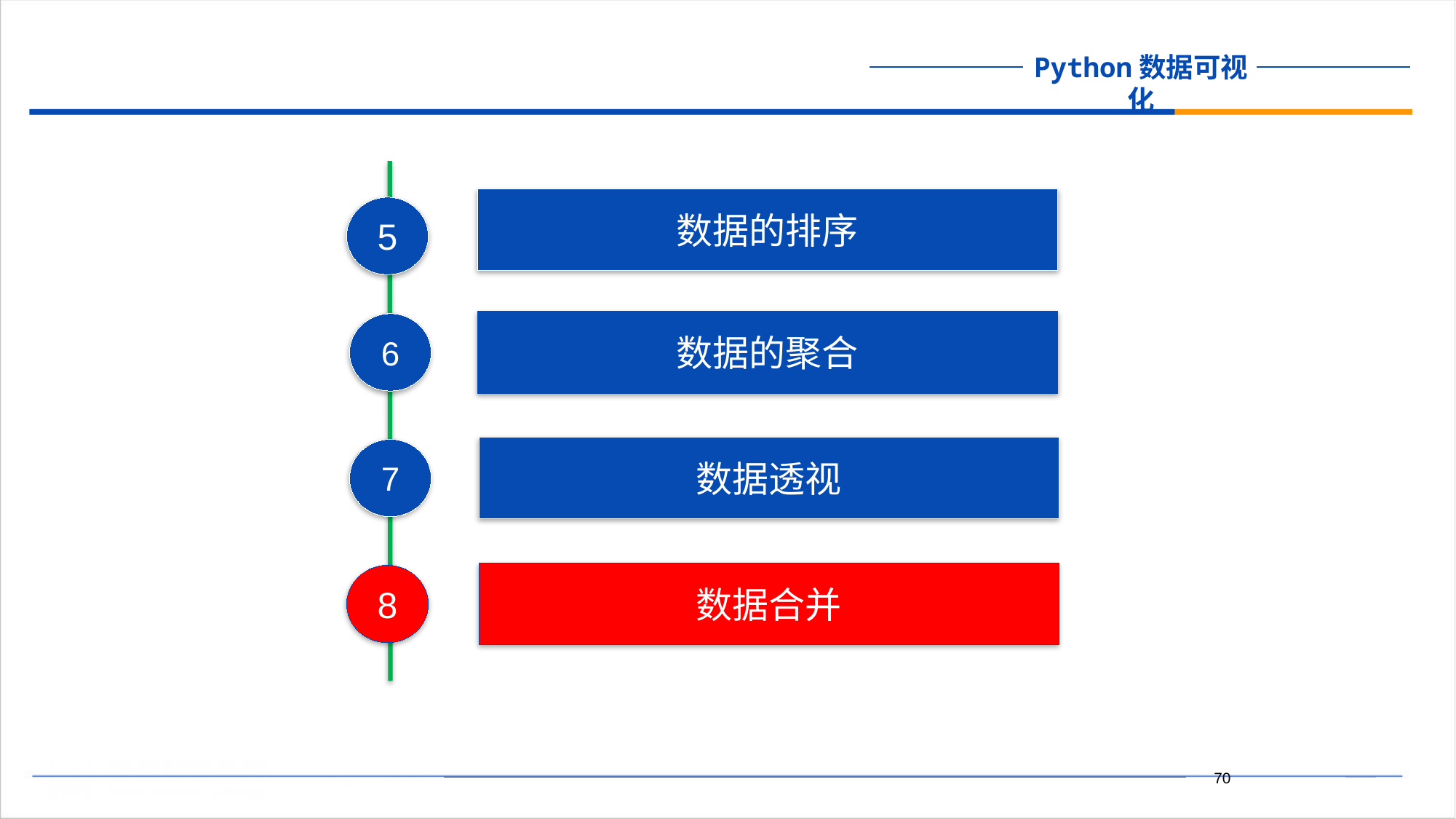

数据的排序
5
数据的聚合
6
数据透视
7
数据合并
8